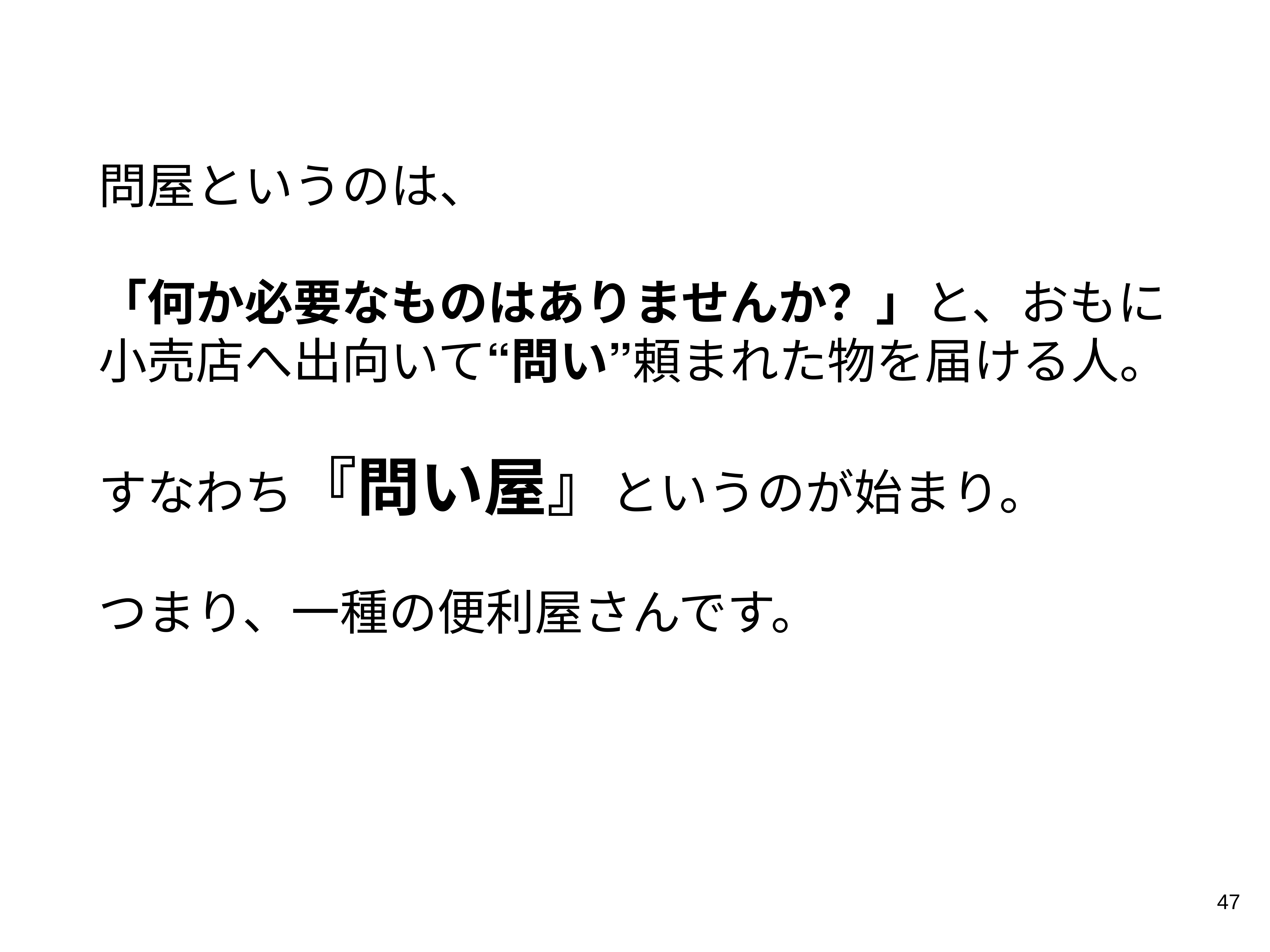

問屋というのは、

「何か必要なものはありませんか？」と、おもに小売店へ出向いて“問い”頼まれた物を届ける人。

すなわち『問い屋』というのが始まり。

つまり、一種の便利屋さんです。
47